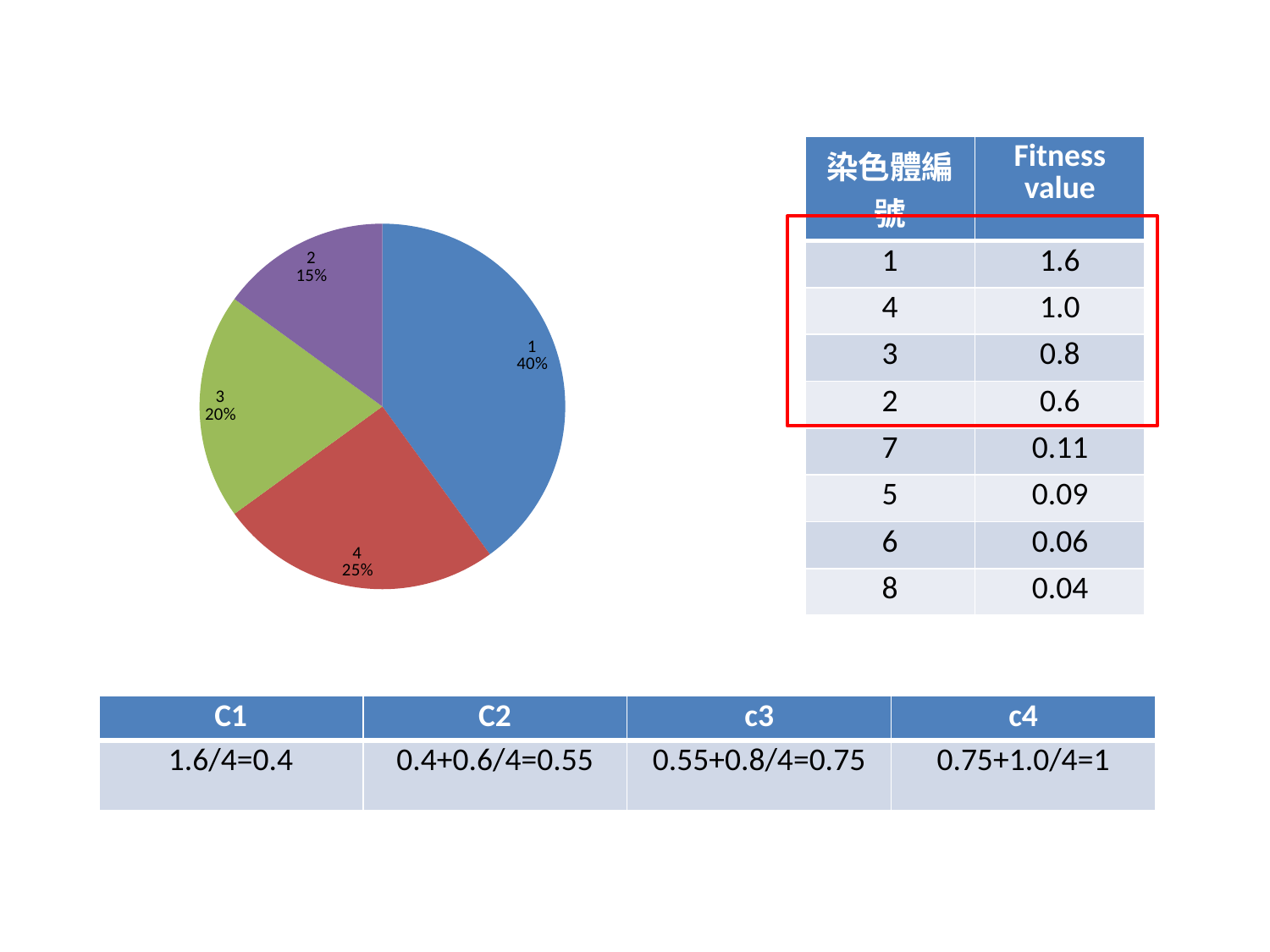

#
| 染色體編號 | Fitness value |
| --- | --- |
| 1 | 1.6 |
| 4 | 1.0 |
| 3 | 0.8 |
| 2 | 0.6 |
| 7 | 0.11 |
| 5 | 0.09 |
| 6 | 0.06 |
| 8 | 0.04 |

### Chart

| Category |  |
|---|---|

| C1 | C2 | c3 | c4 |
| --- | --- | --- | --- |
| 1.6/4=0.4 | 0.4+0.6/4=0.55 | 0.55+0.8/4=0.75 | 0.75+1.0/4=1 |